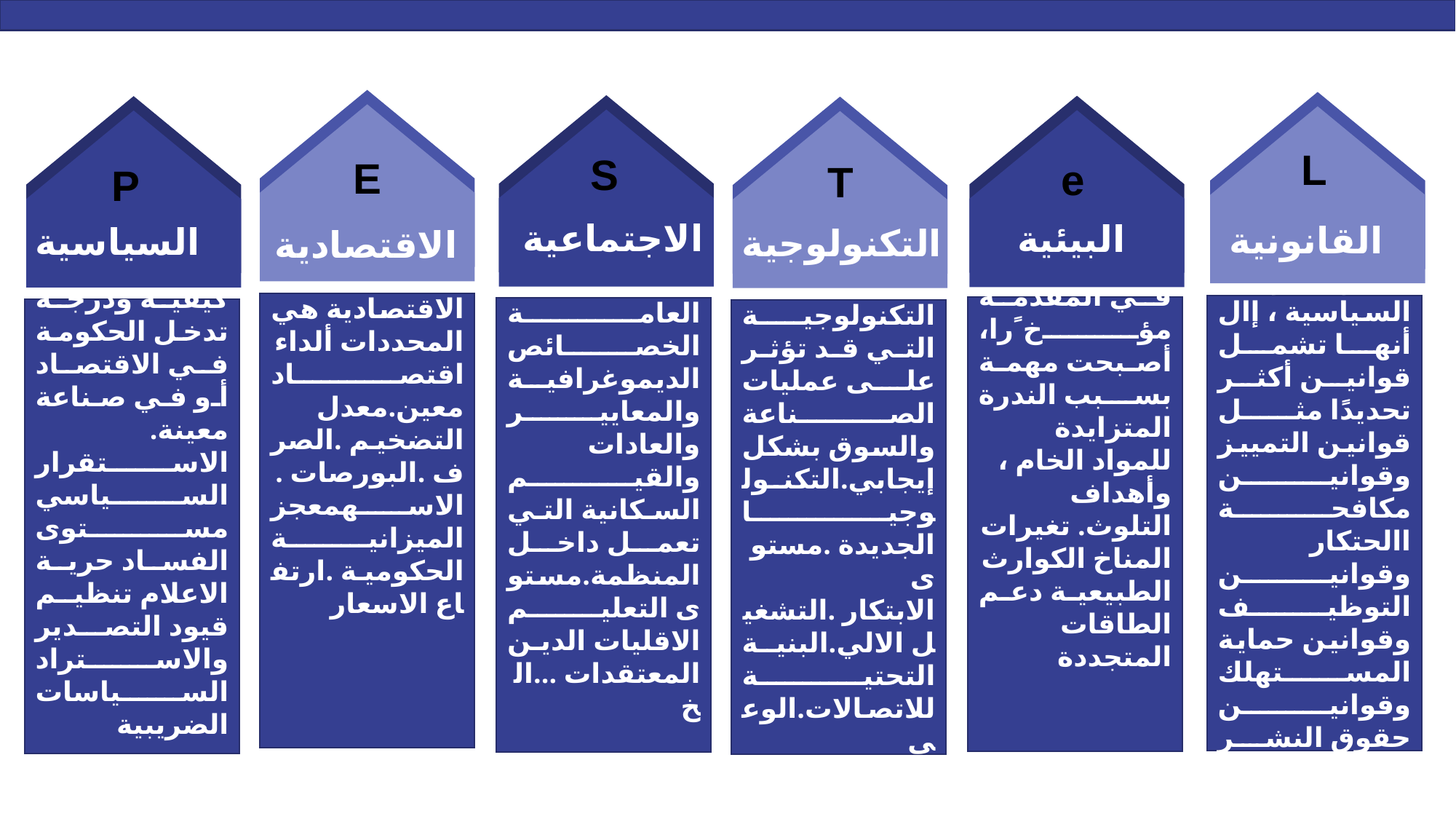

单击此处添加标题

الاقتصادية

القانونية

الاجتماعية

البيئية

السياسية

التكنولوجية
L
S
E
e
T
P
العوامل الاقتصادية هي المحددات ألداء اقتصاد معين.معدل التضخيم .الصرف .البورصات . الاسهمعجز الميزانية الحكومية .ارتفاع الاسعار

على الرغم من أن هذه العوامل قد تتداخل إلى حد ما مع العوامل السياسية ، إال أنها تشمل قوانين أكثر تحديدًا مثل قوانين التمييز وقوانين مكافحة االحتكار وقوانين التوظيف وقوانين حماية المستهلك وقوانين حقوق النشر وبراءات االختراع وقوانين الصحة والسالمة.
ظهرت العوامل البيئية في المقدمة مؤخ ًرا، أصبحت مهمة بسبب الندرة المتزايدة للمواد الخام ، وأهداف التلوث. تغيرات المناخ الكوارث الطبيعية دعم الطاقات المتجددة

يمثل هذا البعد في البيئة العامة الخصائص الديموغرافية والمعايير والعادات والقيم السكانية التي تعمل داخل المنظمة.مستوى التعليم الاقليات الدين المعتقدات ...الخ

هذه العوامل كلها تدور حول كيفية ودرجة تدخل الحكومة في الاقتصاد أو في صناعة معينة. الاستقرار السياسي مستوى الفساد حرية الاعلام تنظيم قيود التصدير والاستراد السياسات الضريبية

تتعلق هذه العوامل باالبتكارات التكنولوجية التي قد تؤثر على عمليات الصناعة والسوق بشكل إيجابي.التكنولوجيا الجديدة .مستوى الابتكار .التشغيل الالي.البنية التحتية للاتصالات.الوعي التكنولوجي...الخ

Fill in the text of the title
Here you could describe the detile if you need it
Fill in the text of the title
Here you could describe the detile if you need it